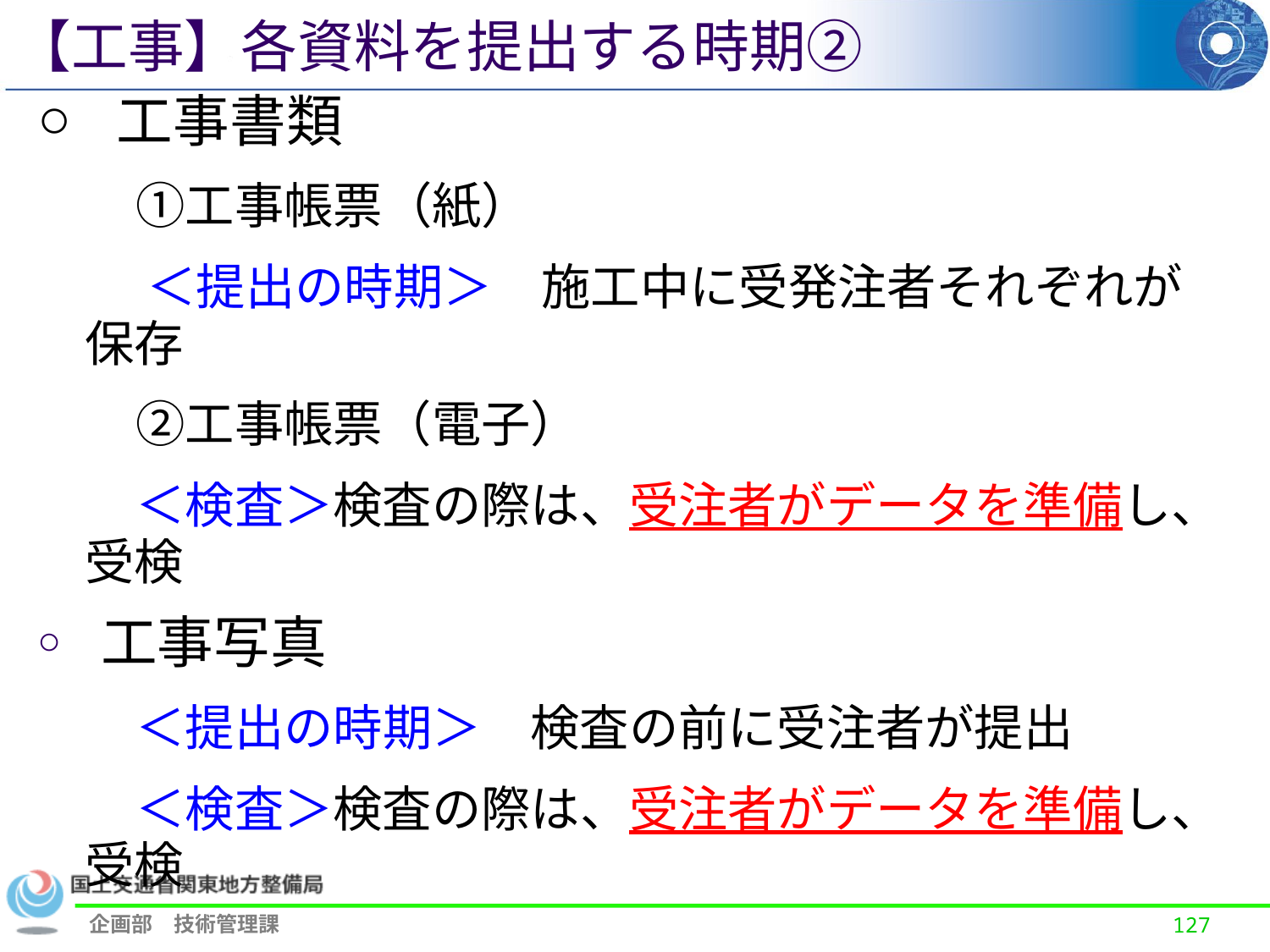

【工事】各資料を提出する時期②
工事書類
　　①工事帳票（紙）
　　 ＜提出の時期＞　施工中に受発注者それぞれが保存
　　②工事帳票（電子）
　　＜検査＞検査の際は、受注者がデータを準備し、受検
工事写真
　　＜提出の時期＞　検査の前に受注者が提出
　　＜検査＞検査の際は、受注者がデータを準備し、受検